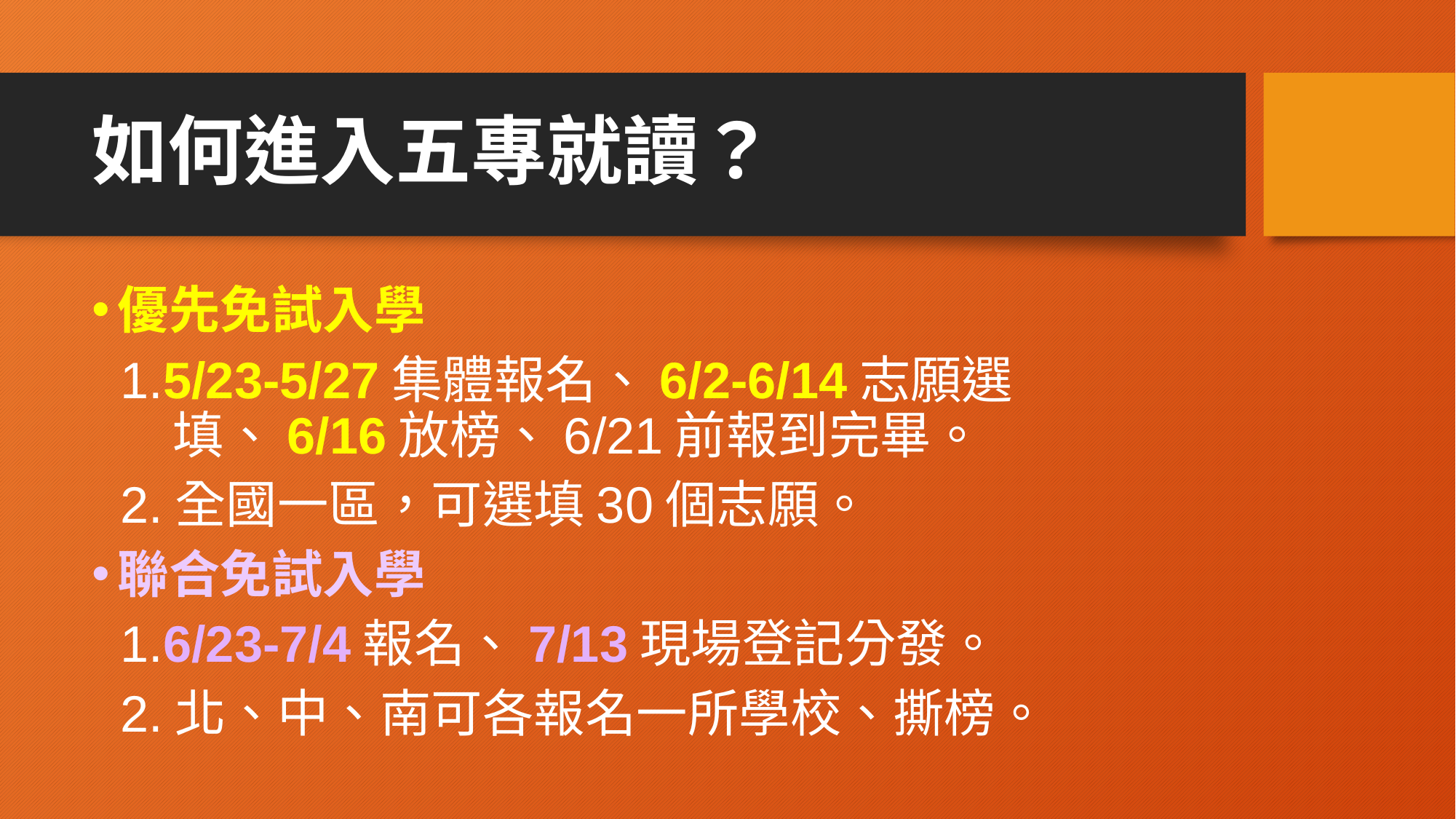

# 如何進入五專就讀？
優先免試入學
  1.5/23-5/27集體報名、6/2-6/14志願選填、6/16放榜、6/21前報到完畢。
  2.全國一區，可選填30個志願。
聯合免試入學
  1.6/23-7/4報名、7/13現場登記分發。
  2.北、中、南可各報名一所學校、撕榜。